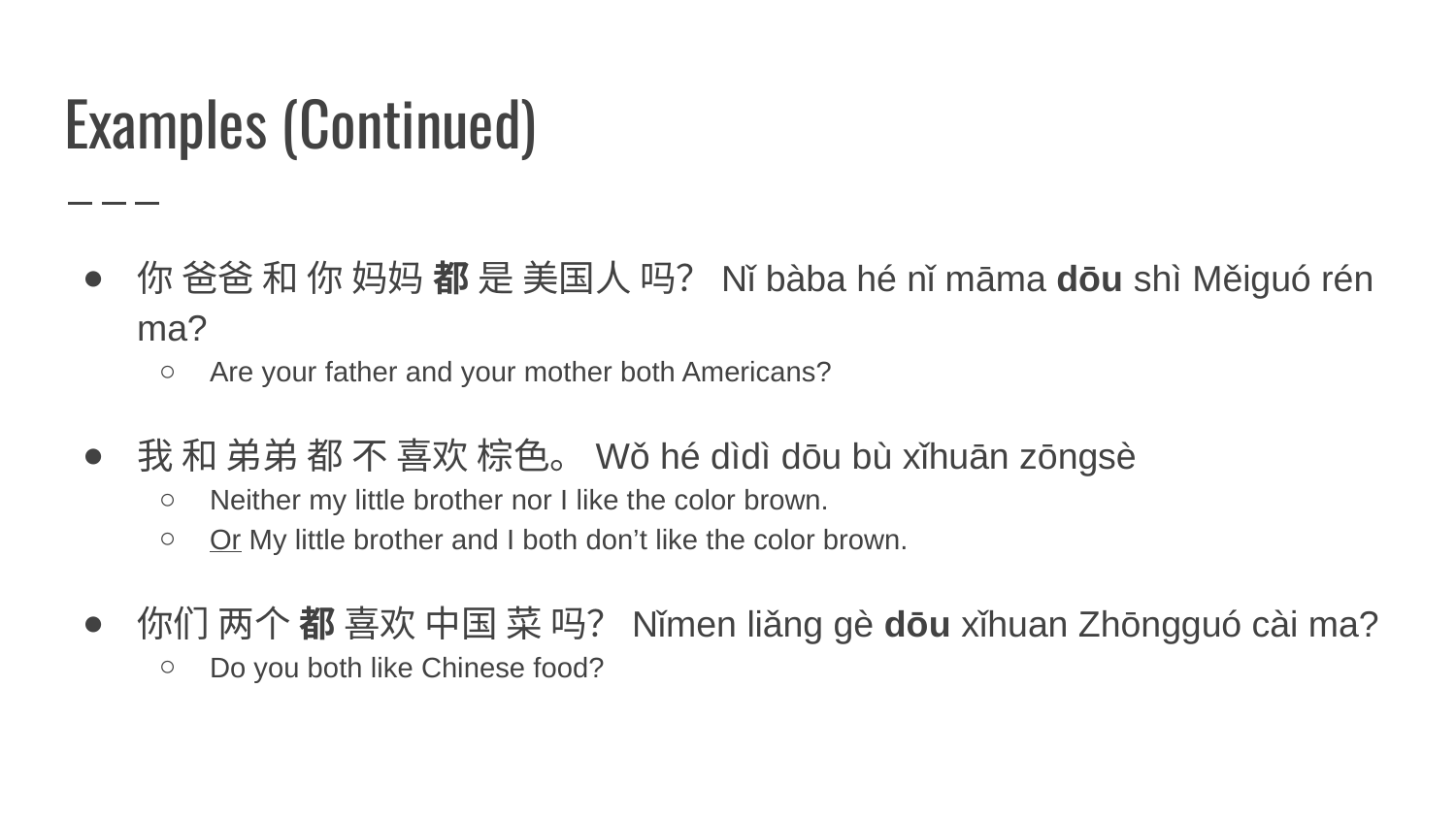

# Examples (Continued)
你 爸爸 和 你 妈妈 都 是 美国人 吗？Nǐ bàba hé nǐ māma dōu shì Měiguó rén ma?
Are your father and your mother both Americans?
我 和 弟弟 都 不 喜欢 棕色。Wǒ hé dìdì dōu bù xǐhuān zōngsè
Neither my little brother nor I like the color brown.
Or My little brother and I both don’t like the color brown.
你们 两个 都 喜欢 中国 菜 吗？Nǐmen liǎng gè dōu xǐhuan Zhōngguó cài ma?
Do you both like Chinese food?